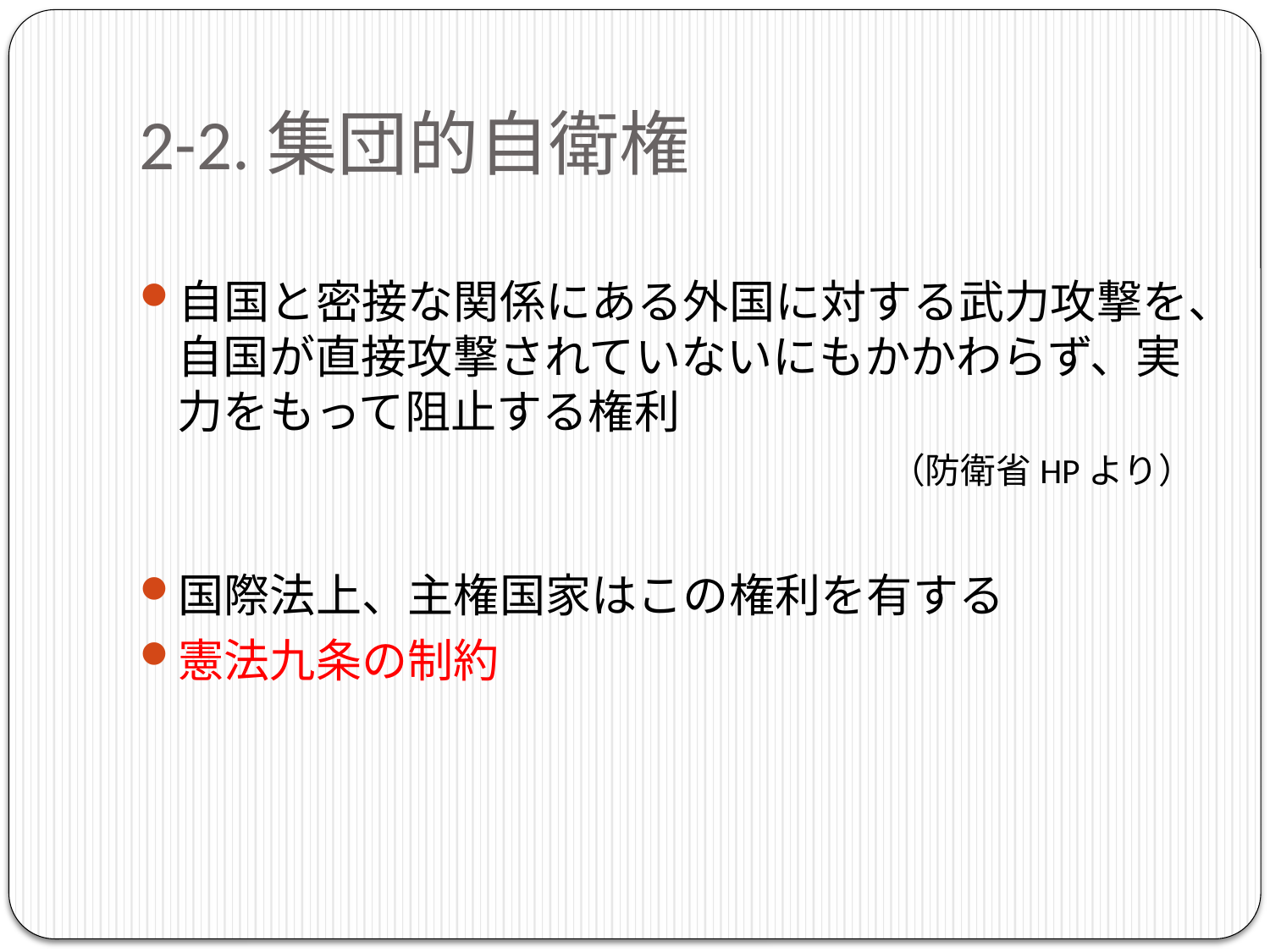

# 2-2.集団的自衛権

自国と密接な関係にある外国に対する武力攻撃を、自国が直接攻撃されていないにもかかわらず、実力をもって阻止する権利
（防衛省HPより）

国際法上、主権国家はこの権利を有する
憲法九条の制約